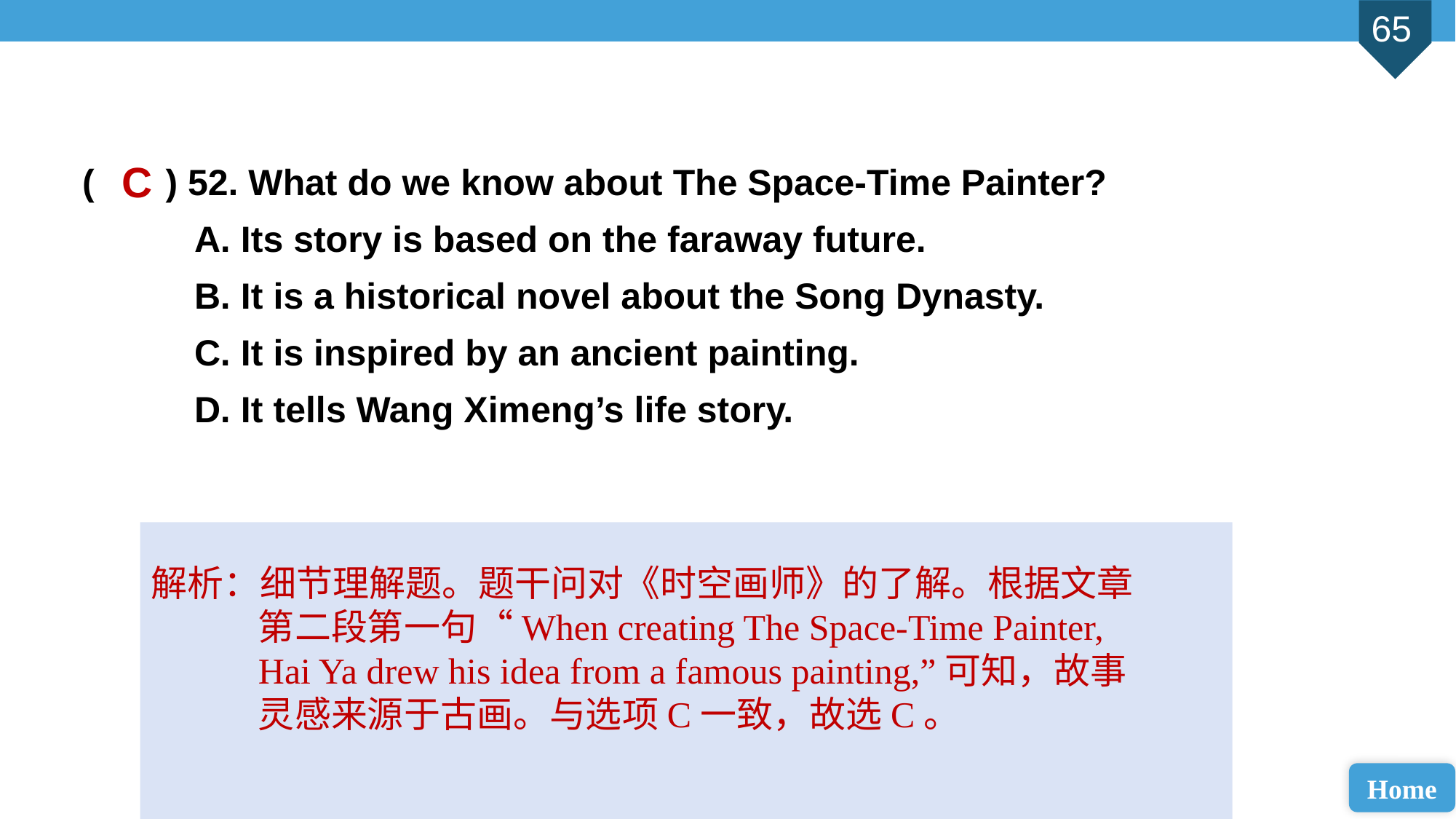

(       ) 52. What do we know about The Space-Time Painter?
           A. Its story is based on the faraway future.
           B. It is a historical novel about the Song Dynasty.
           C. It is inspired by an ancient painting.
           D. It tells Wang Ximeng’s life story.
C

解析：细节理解题。题干问对《时空画师》的了解。根据文章第二段第一句“When creating The Space-Time Painter, Hai Ya drew his idea from a famous painting,”可知，故事灵感来源于古画。与选项C一致，故选C。